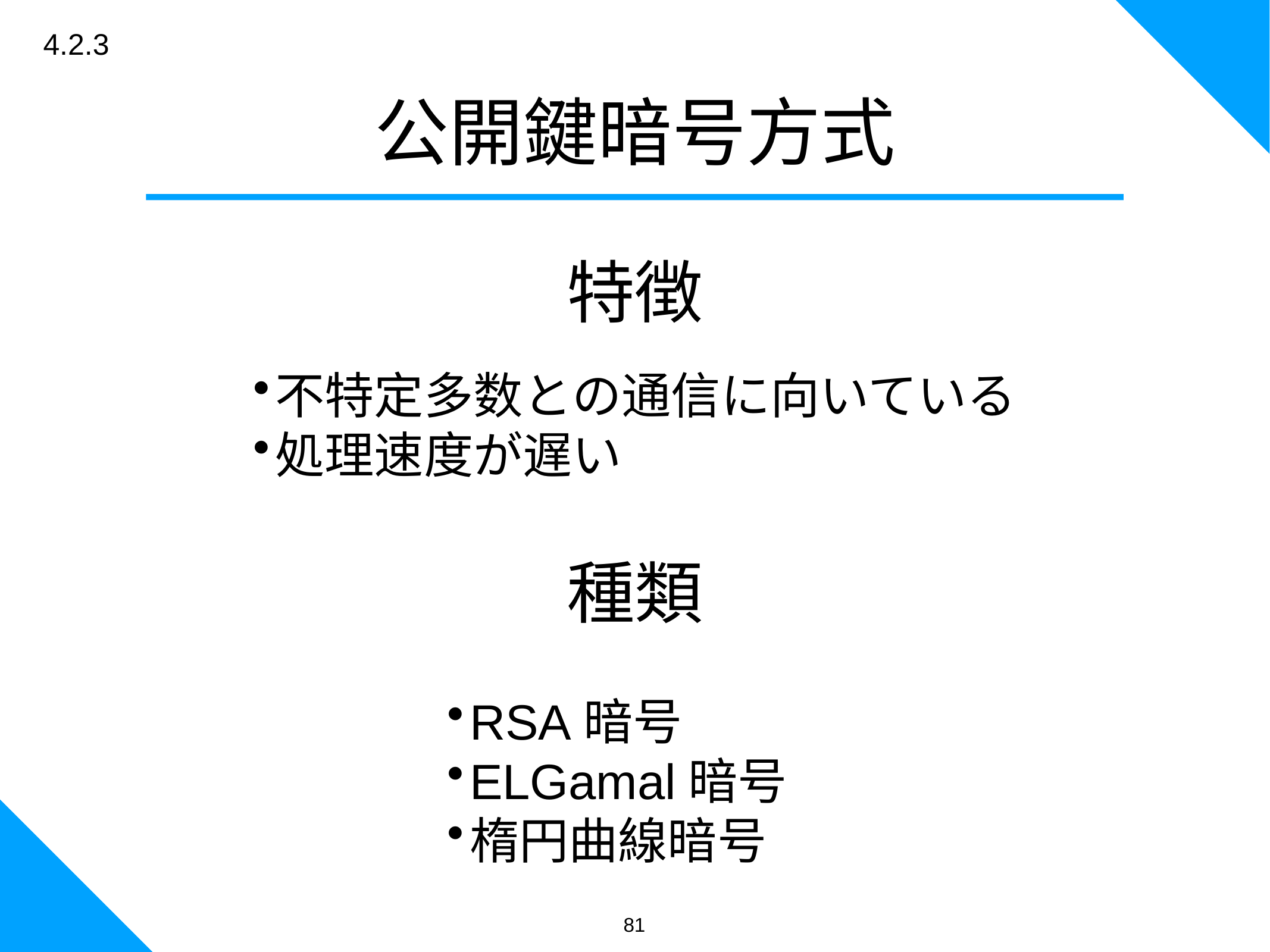

4.2.3
公開鍵暗号方式
特徴
不特定多数との通信に向いている
処理速度が遅い
種類
RSA暗号
ELGamal暗号
楕円曲線暗号
81